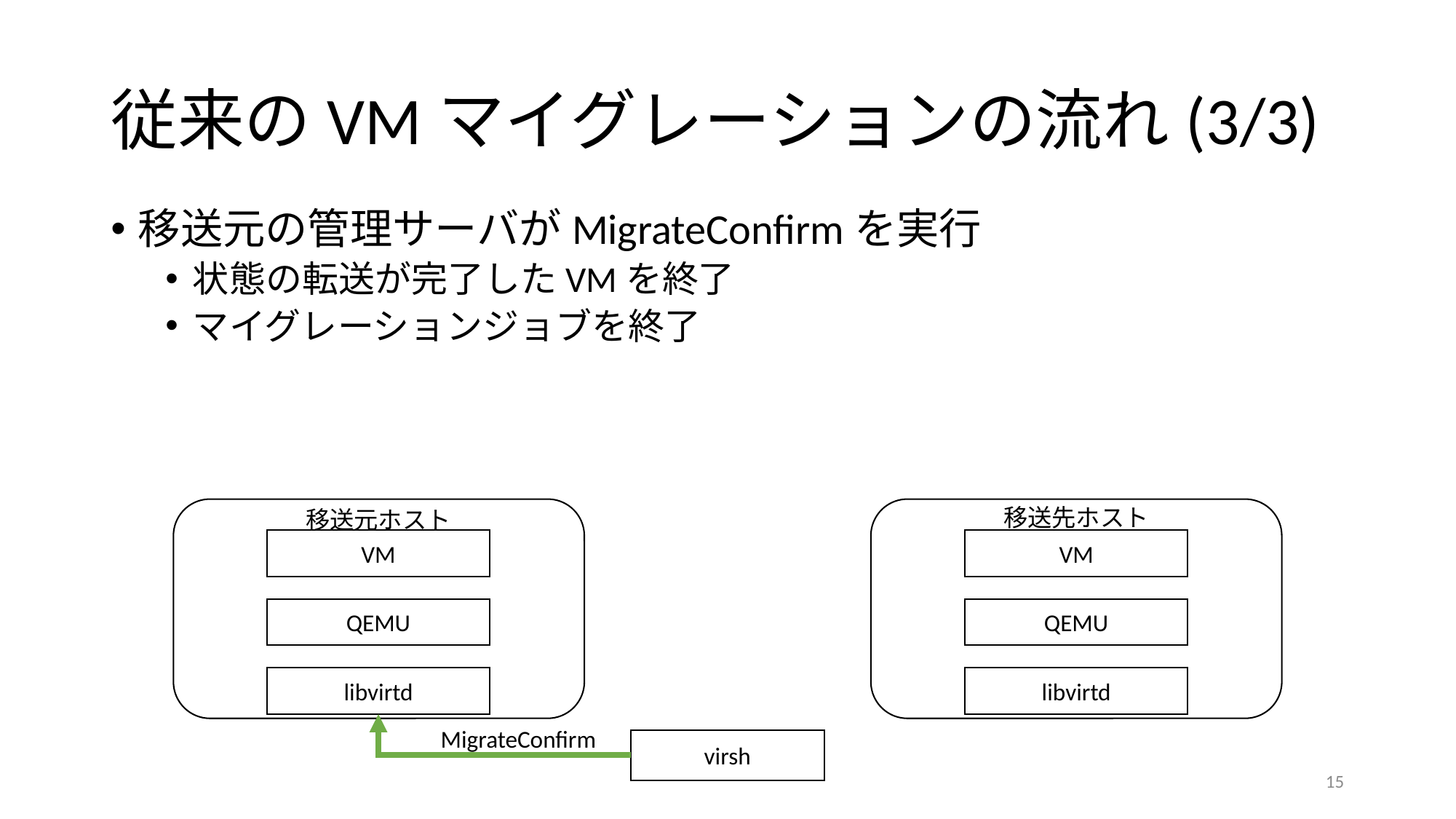

# 従来のVMマイグレーションの流れ(3/3)
移送元の管理サーバがMigrateConfirmを実行
状態の転送が完了したVMを終了
マイグレーションジョブを終了
移送先ホスト

VM
QEMU
libvirtd

移送元ホスト
VM
QEMU
libvirtd
MigrateConfirm
virsh
15